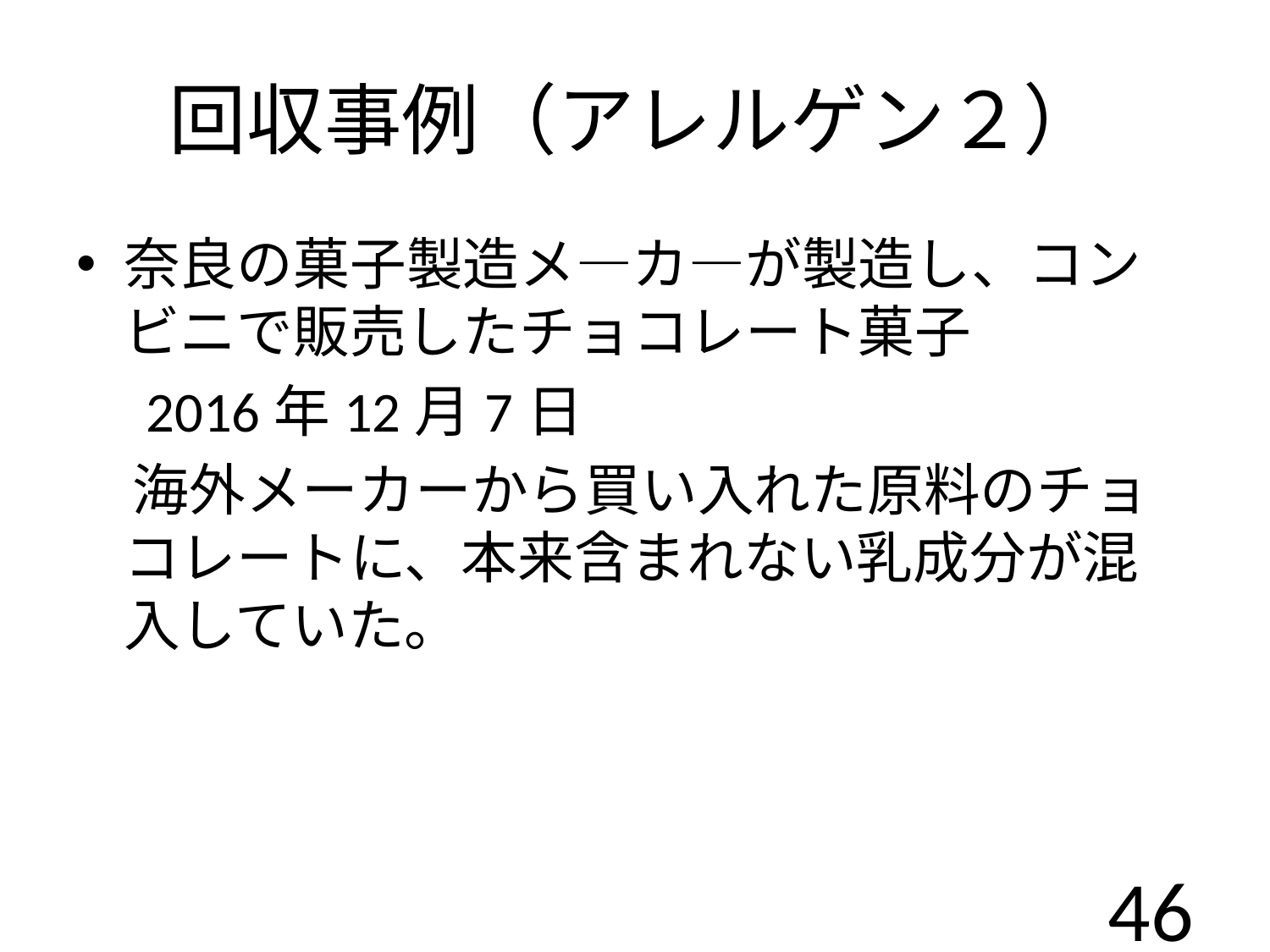

# 回収事例（アレルゲン２）
奈良の菓子製造メ―カ―が製造し、コンビニで販売したチョコレート菓子
　2016年12月7日
　海外メーカーから買い入れた原料のチョコレートに、本来含まれない乳成分が混入していた。
46